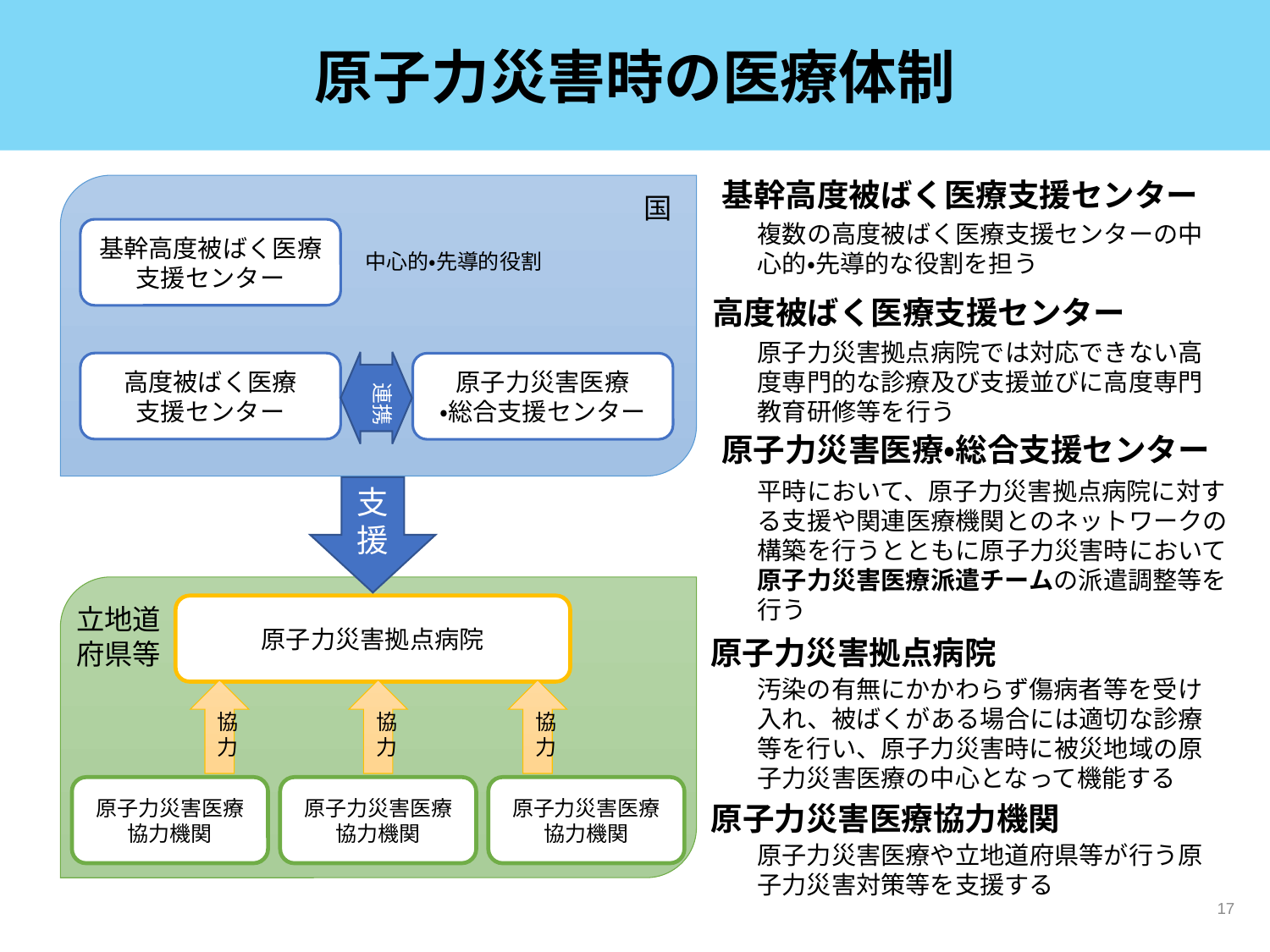

# 原子力災害時の医療体制
基幹高度被ばく医療支援センター

国
複数の高度被ばく医療支援センターの中心的・先導的な役割を担う
基幹高度被ばく医療支援センター
中心的・先導的役割
高度被ばく医療支援センター
原子力災害拠点病院では対応できない高度専門的な診療及び支援並びに高度専門教育研修等を行う

高度被ばく医療
支援センター
原子力災害医療
・総合支援センター
連携
原子力災害医療・総合支援センター
平時において、原子力災害拠点病院に対する支援や関連医療機関とのネットワークの構築を行うとともに原子力災害時において原子力災害医療派遣チームの派遣調整等を行う
支援

原子力災害拠点病院
立地道府県等
原子力災害拠点病院
汚染の有無にかかわらず傷病者等を受け入れ、被ばくがある場合には適切な診療等を行い、原子力災害時に被災地域の原子力災害医療の中心となって機能する
協力
協力
協力
原子力災害医療
協力機関
原子力災害医療
協力機関
原子力災害医療
協力機関
原子力災害医療協力機関
原子力災害医療や立地道府県等が行う原子力災害対策等を支援する
17